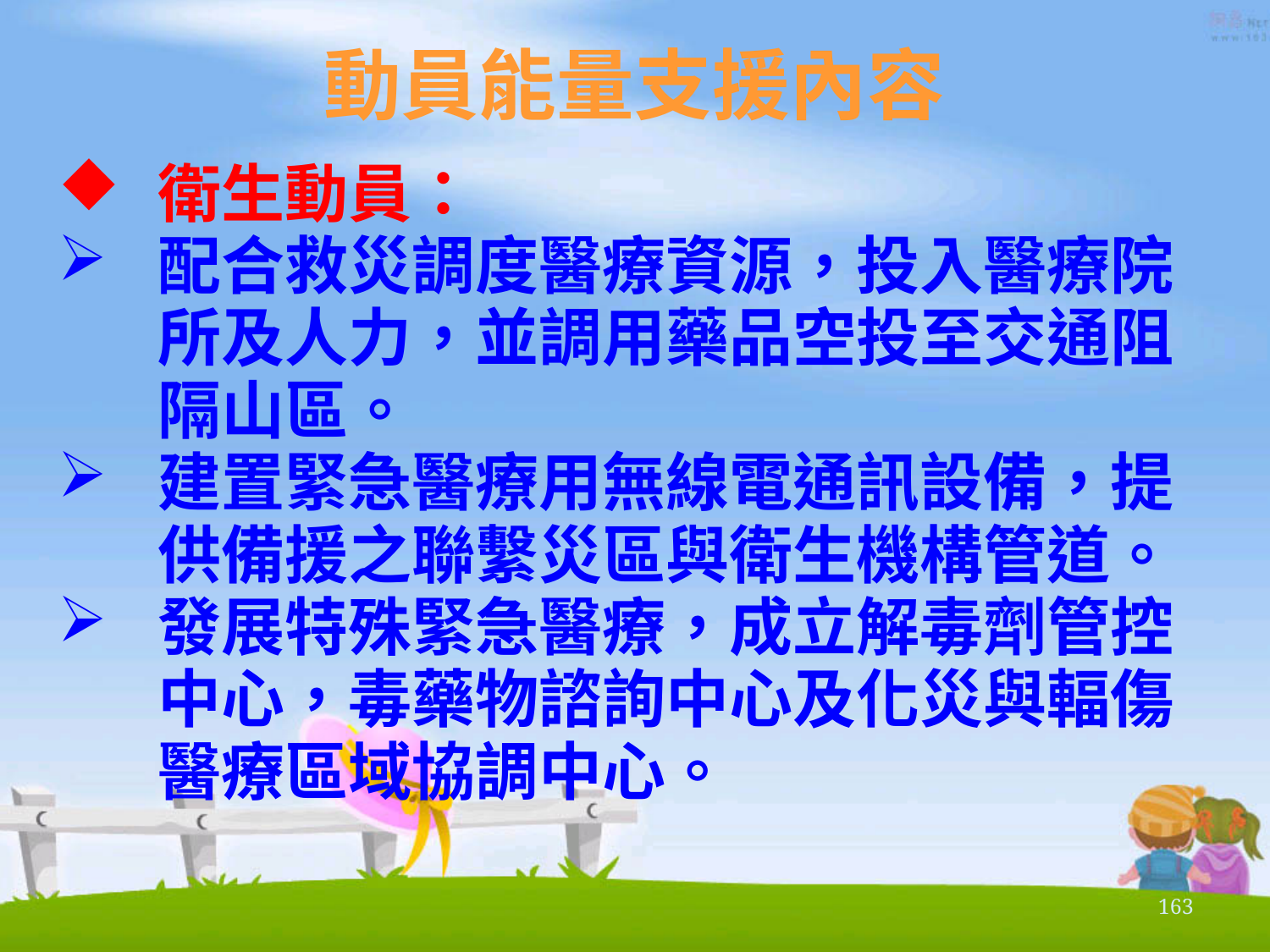

# 動員能量支援內容
衛生動員：
配合救災調度醫療資源，投入醫療院所及人力，並調用藥品空投至交通阻隔山區。
建置緊急醫療用無線電通訊設備，提供備援之聯繫災區與衛生機構管道。
發展特殊緊急醫療，成立解毒劑管控中心，毒藥物諮詢中心及化災與輻傷醫療區域協調中心。
163